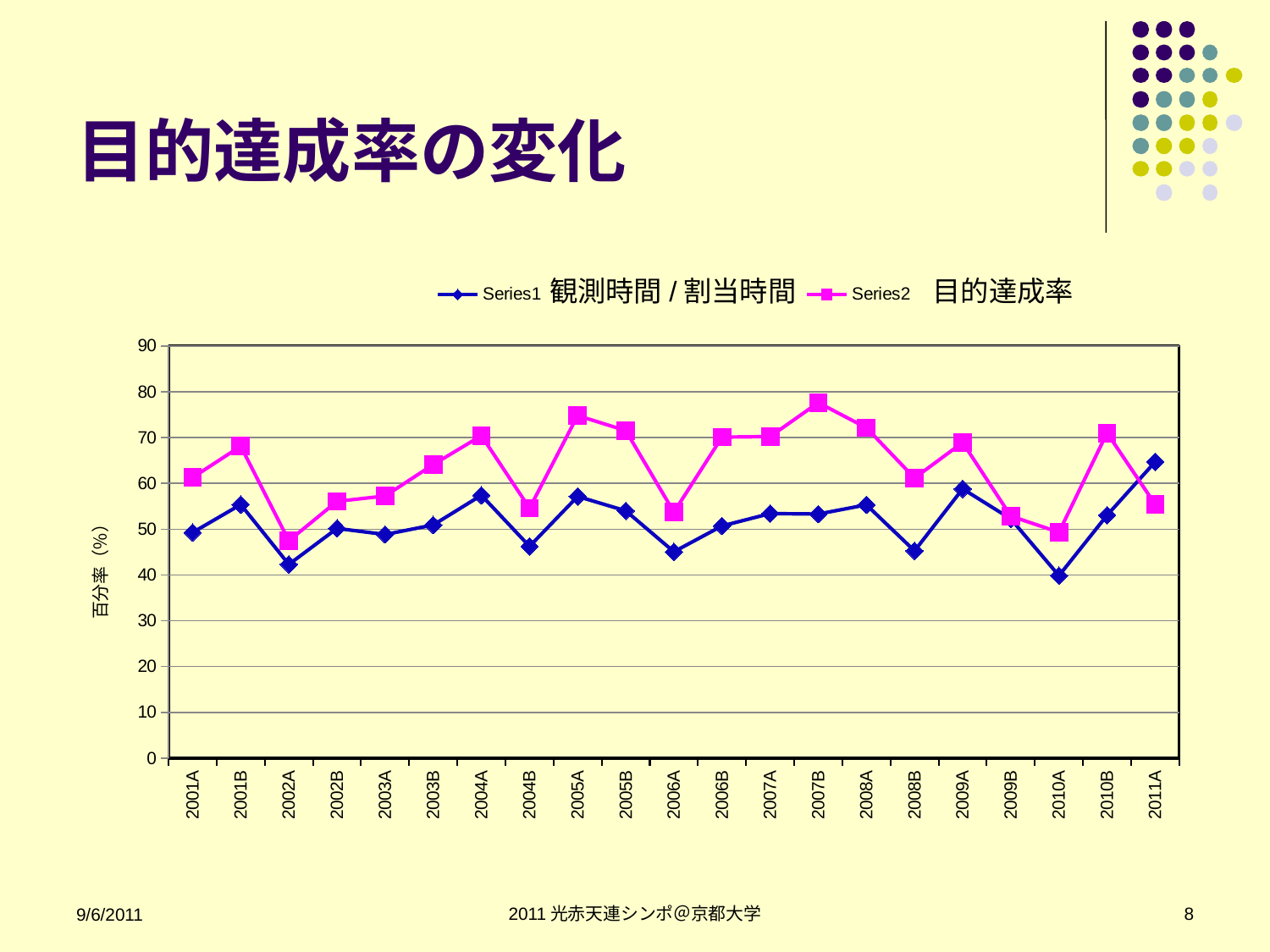

# 目的達成率の変化

### Chart

| Category |  |  |
|---|---|---|
| 2001A | 49.26315789473684 | 61.26315789473684 |
| 2001B | 55.36666666666667 | 68.11111111111111 |
| 2002A | 42.292857142857144 | 47.45238095238095 |
| 2002B | 50.15531914893617 | 56.06382978723404 |
| 2003A | 48.829787234042556 | 57.234042553191486 |
| 2003B | 50.906666666666666 | 64.1 |
| 2004A | 57.395 | 70.4 |
| 2004B | 46.2304347826087 | 54.56521739130435 |
| 2005A | 57.137499999999996 | 74.79166666666667 |
| 2005B | 54.0 | 71.5 |
| 2006A | 45.04761904761905 | 53.714285714285715 |
| 2006B | 50.70434782608696 | 70.08695652173913 |
| 2007A | 53.4 | 70.20833333333333 |
| 2007B | 53.294444444444444 | 77.61111111111111 |
| 2008A | 55.30434782608695 | 72.1304347826087 |
| 2008B | 45.24444444444445 | 61.148148148148145 |
| 2009A | 58.79615384615385 | 68.91923076923078 |
| 2009B | 52.24230769230768 | 52.84615384615385 |
| 2010A | 39.837500000000006 | 49.3125 |
| 2010B | 53.02142857142859 | 71.0 |
| 2011A | 64.7 | 55.4 |
観測時間/割当時間
目的達成率
2011光赤天連シンポ＠京都大学
8
9/6/2011